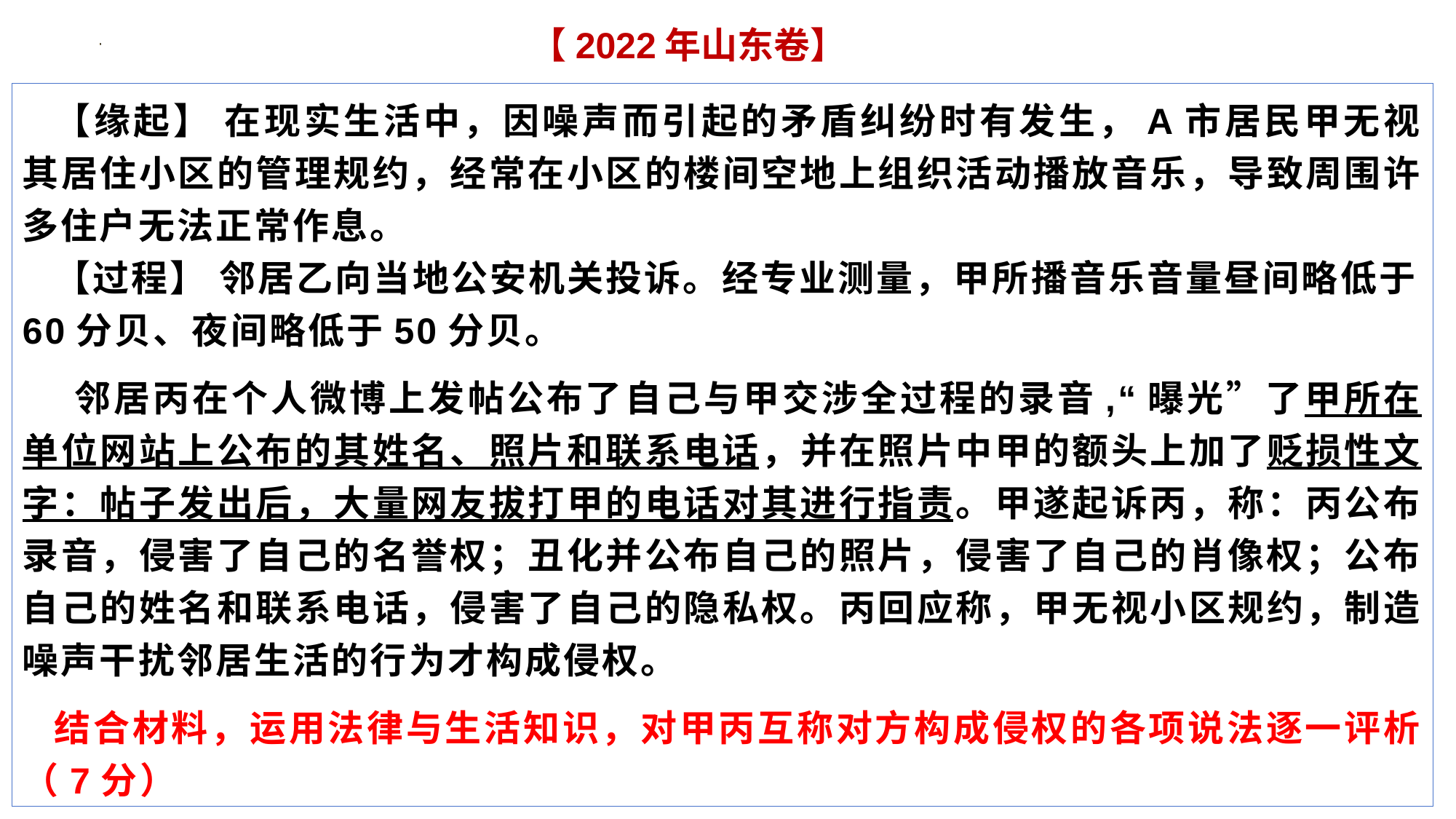

【2022年山东卷】
【缘起】 在现实生活中，因噪声而引起的矛盾纠纷时有发生，A市居民甲无视其居住小区的管理规约，经常在小区的楼间空地上组织活动播放音乐，导致周围许多住户无法正常作息。
【过程】 邻居乙向当地公安机关投诉。经专业测量，甲所播音乐音量昼间略低于60分贝、夜间略低于50分贝。
 邻居丙在个人微博上发帖公布了自己与甲交涉全过程的录音,“曝光”了甲所在单位网站上公布的其姓名、照片和联系电话，并在照片中甲的额头上加了贬损性文字：帖子发出后，大量网友拔打甲的电话对其进行指责。甲遂起诉丙，称：丙公布录音，侵害了自己的名誉权；丑化并公布自己的照片，侵害了自己的肖像权；公布自己的姓名和联系电话，侵害了自己的隐私权。丙回应称，甲无视小区规约，制造噪声干扰邻居生活的行为才构成侵权。
结合材料，运用法律与生活知识，对甲丙互称对方构成侵权的各项说法逐一评析（7分）